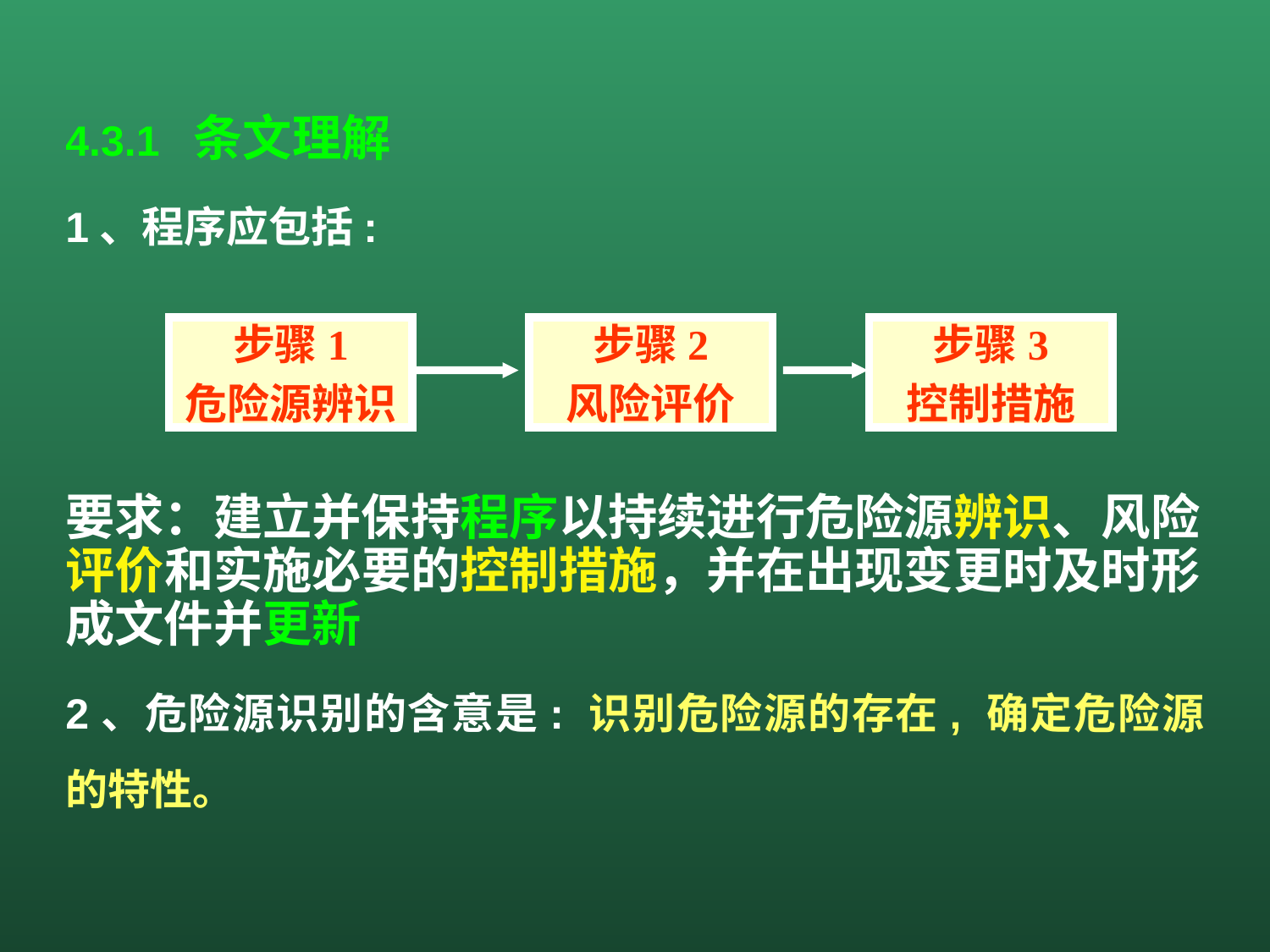

4.3.1  条文理解
1、程序应包括:

要求：建立并保持程序以持续进行危险源辨识、风险评价和实施必要的控制措施，并在出现变更时及时形成文件并更新
2、危险源识别的含意是: 识别危险源的存在, 确定危险源的特性。
步骤1
危险源辨识
步骤2
风险评价
步骤3
控制措施